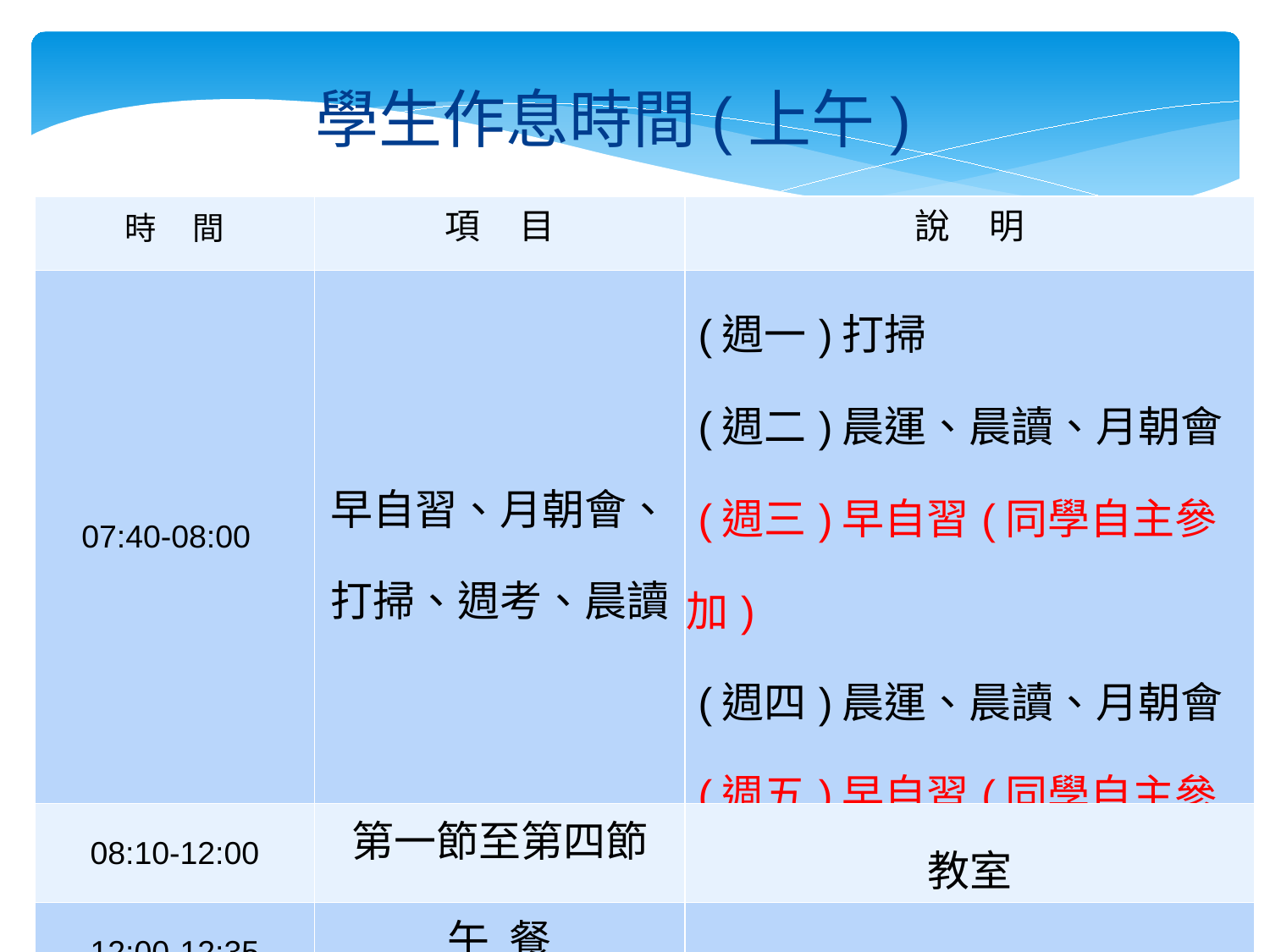

學生作息時間(上午)
| 時 間 | 項 目 | 說 明 |
| --- | --- | --- |
| 07:40-08:00 | 早自習、月朝會、 打掃、週考、晨讀 | (週一)打掃 (週二)晨運、晨讀、月朝會 (週三)早自習(同學自主參加) (週四)晨運、晨讀、月朝會 (週五)早自習(同學自主參加) |
| 08:10-12:00 | 第一節至第四節 | 教室 |
| 12:00-12:35 | 午 餐 |  |
5